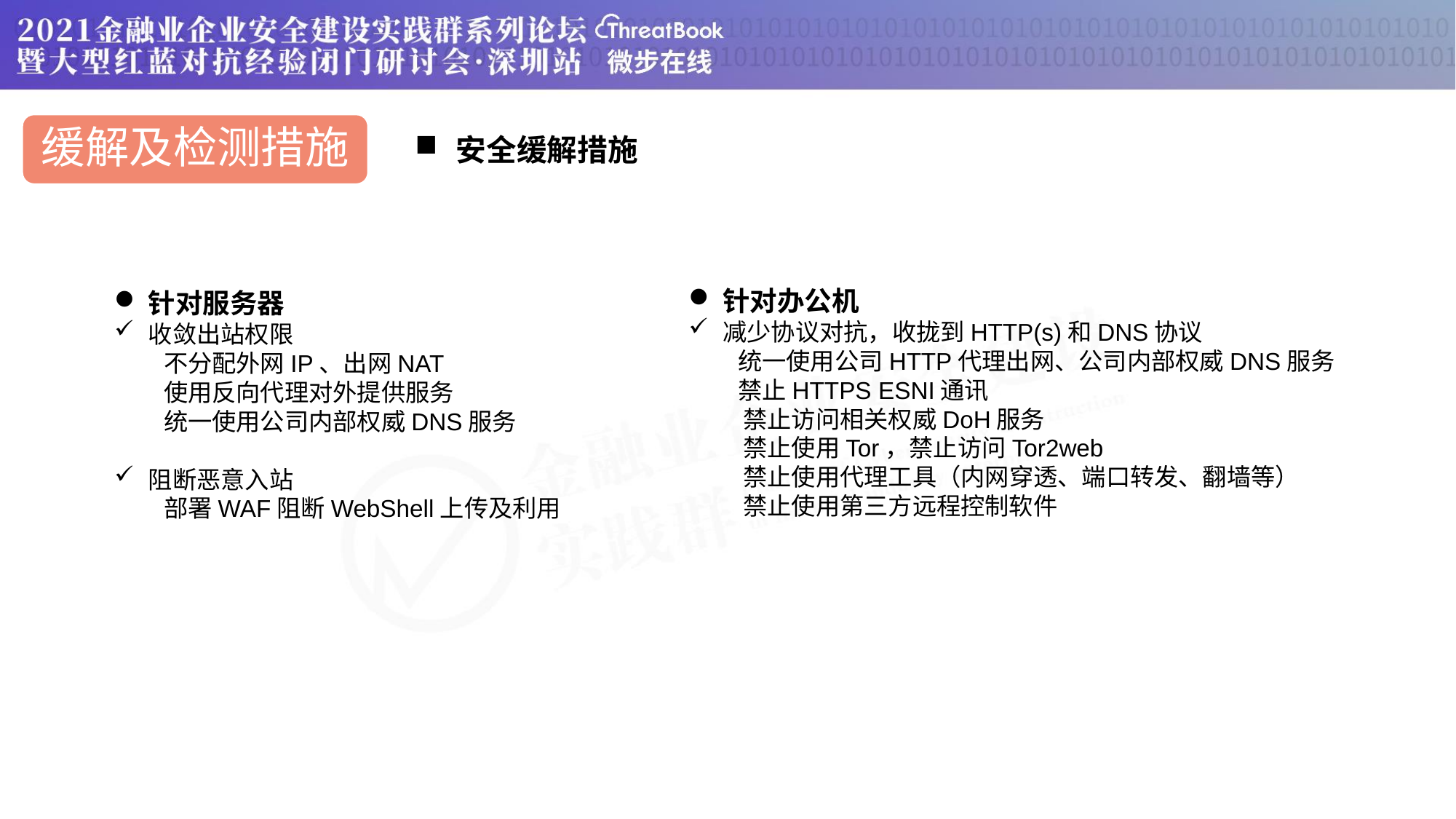

缓解及检测措施
安全缓解措施

针对办公机
减少协议对抗，收拢到HTTP(s)和DNS协议
        统一使用公司HTTP代理出网、公司内部权威DNS服务
        禁止HTTPS ESNI通讯
禁止访问相关权威DoH服务
禁止使用Tor，禁止访问Tor2web
禁止使用代理工具（内网穿透、端口转发、翻墙等）
禁止使用第三方远程控制软件
针对服务器
收敛出站权限
        不分配外网IP、出网NAT
        使用反向代理对外提供服务
        统一使用公司内部权威DNS服务

阻断恶意入站
        部署WAF阻断WebShell上传及利用